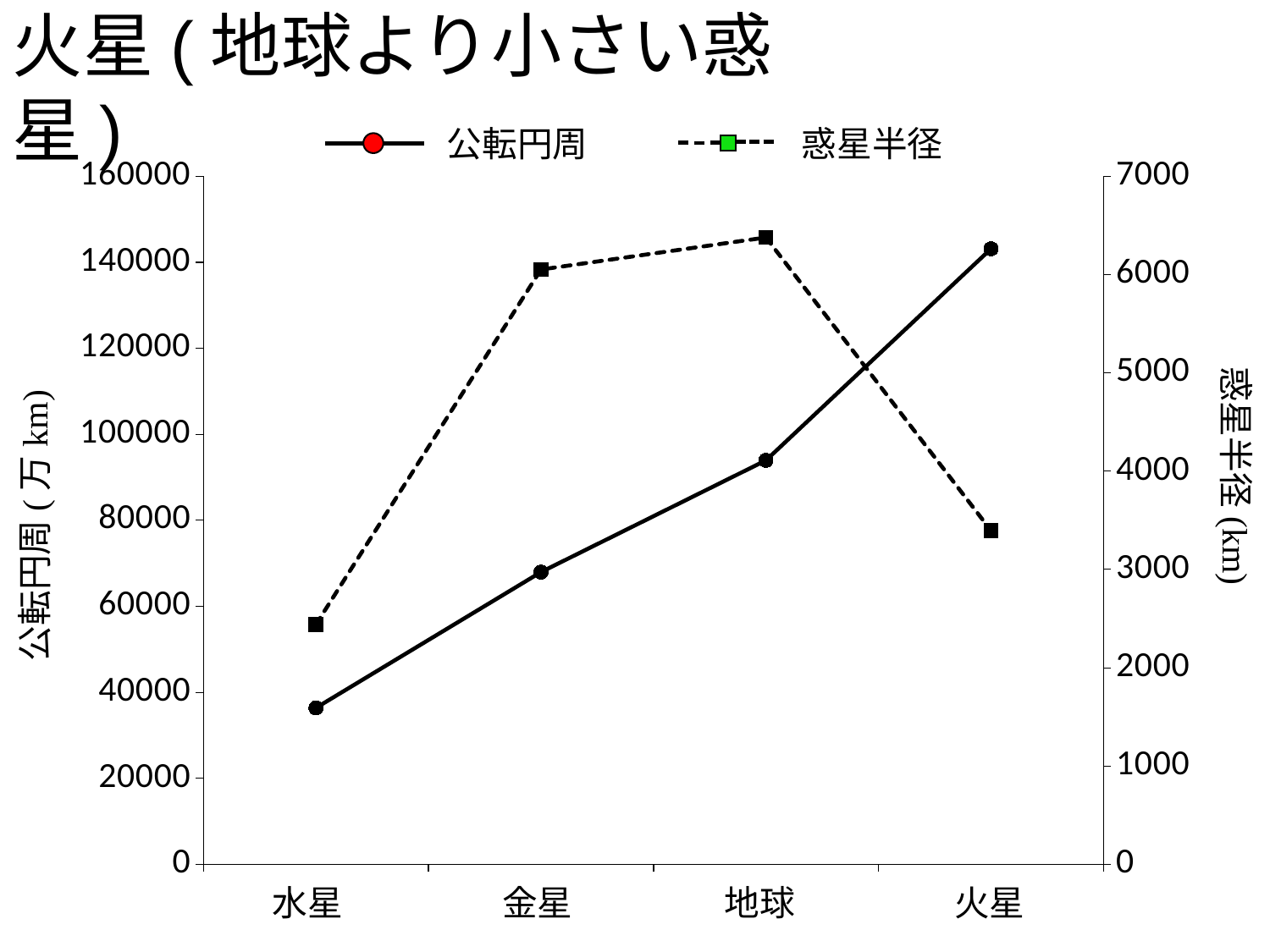

火星(地球より小さい惑星)
惑星半径
公転円周

### Chart

| Category | 水星 | 水星 |
|---|---|---|
惑星半径(km)
公転円周(万km)
水星
金星
地球
火星